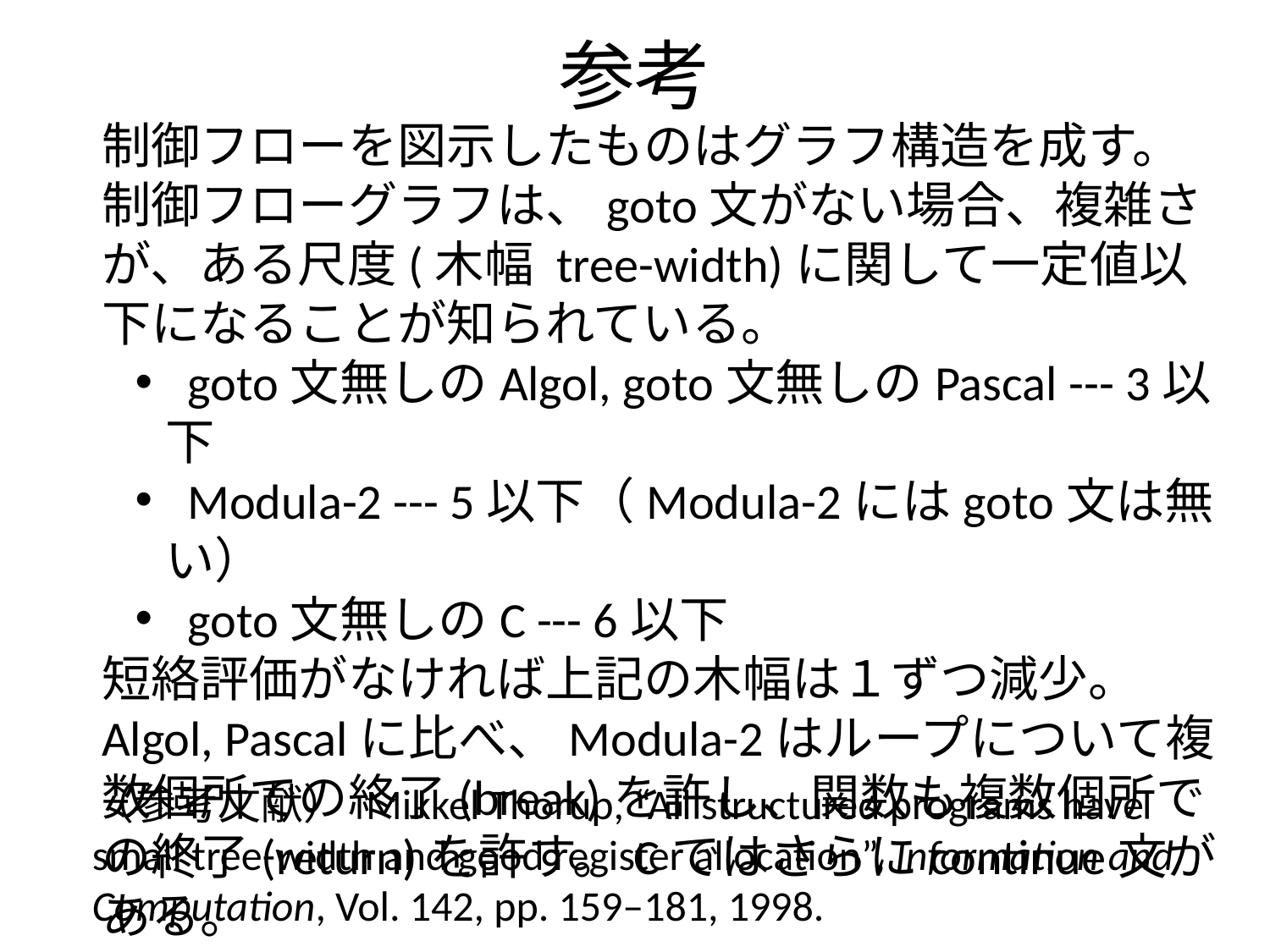

# 参考
制御フローを図示したものはグラフ構造を成す。制御フローグラフは、goto文がない場合、複雑さが、ある尺度(木幅 tree-width)に関して一定値以下になることが知られている。
  goto文無しのAlgol, goto文無しのPascal --- 3以下
  Modula-2 --- 5以下（Modula-2にはgoto文は無い）
  goto文無しのC --- 6以下
短絡評価がなければ上記の木幅は１ずつ減少。
Algol, Pascalに比べ、Modula-2はループについて複数個所での終了(break)を許し、関数も複数個所での終了(return)を許す。Cではさらにcontinue文がある。
（参考文献） Mikkel Thorup, “All structured programs have small tree-width and good register allocation”, Information and Computation, Vol. 142, pp. 159–181, 1998.